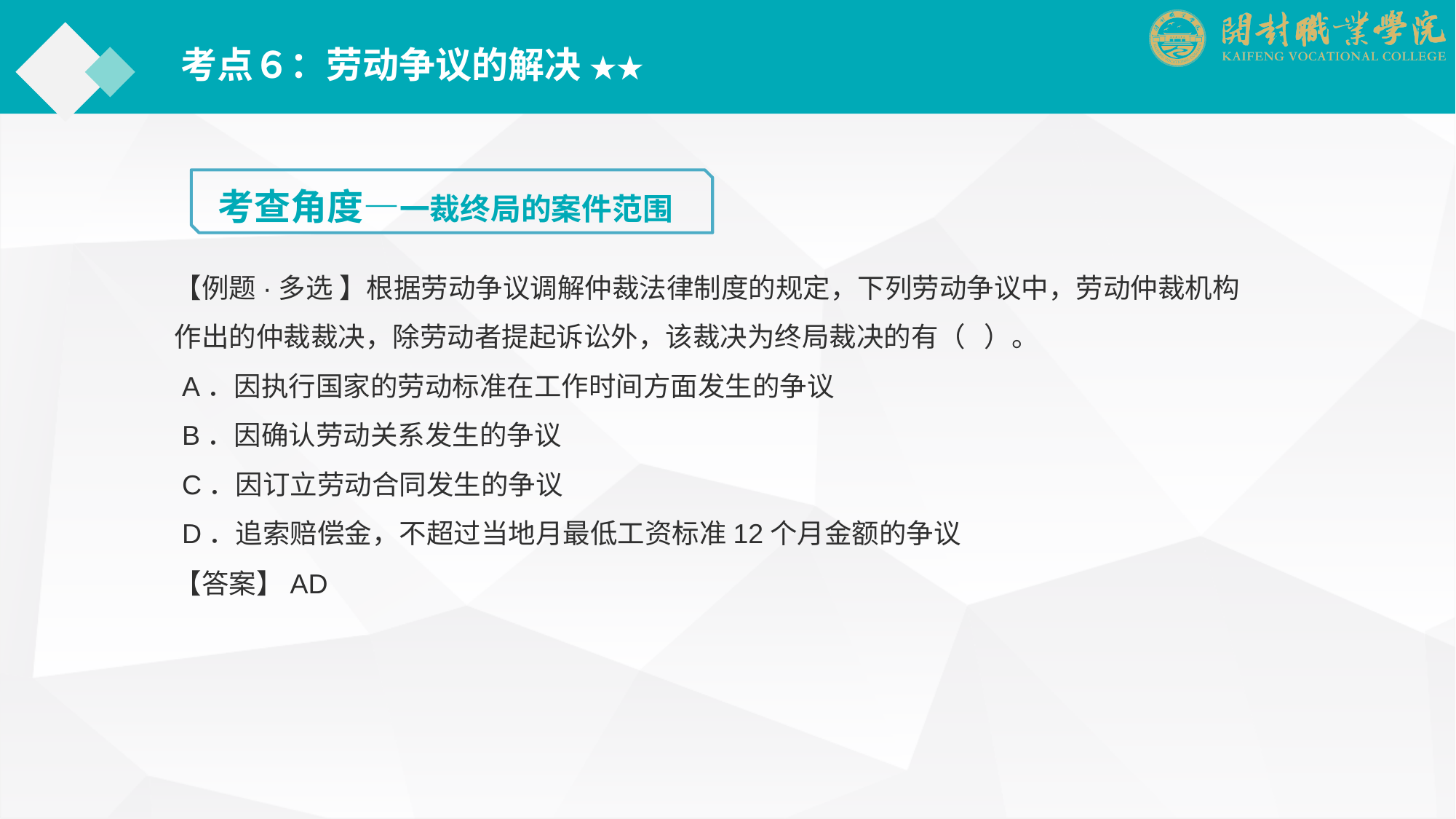

考点６：劳动争议的解决 ★★

考查角度—一裁终局的案件范围
【例题·多选 】根据劳动争议调解仲裁法律制度的规定，下列劳动争议中，劳动仲裁机构作出的仲裁裁决，除劳动者提起诉讼外，该裁决为终局裁决的有（   ）。
 A．因执行国家的劳动标准在工作时间方面发生的争议
 B．因确认劳动关系发生的争议
 C．因订立劳动合同发生的争议
 D．追索赔偿金，不超过当地月最低工资标准12个月金额的争议
【答案】AD